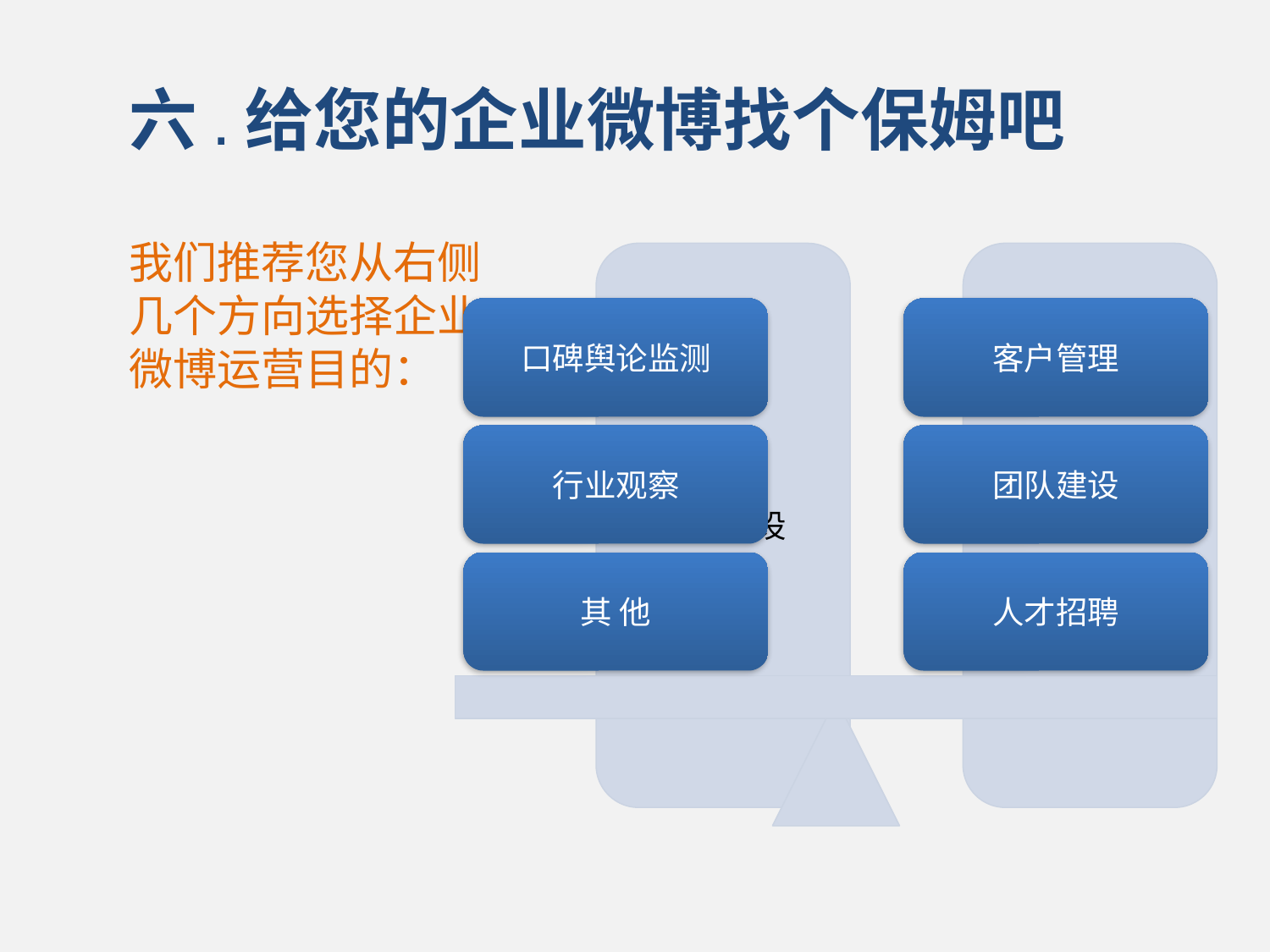

# 六.给您的企业微博找个保姆吧
我们推荐您从右侧几个方向选择企业微博运营目的：
品牌建设
其 他
行业观察
产品销售
人才招聘
团队建设
客户管理
口碑舆论监测